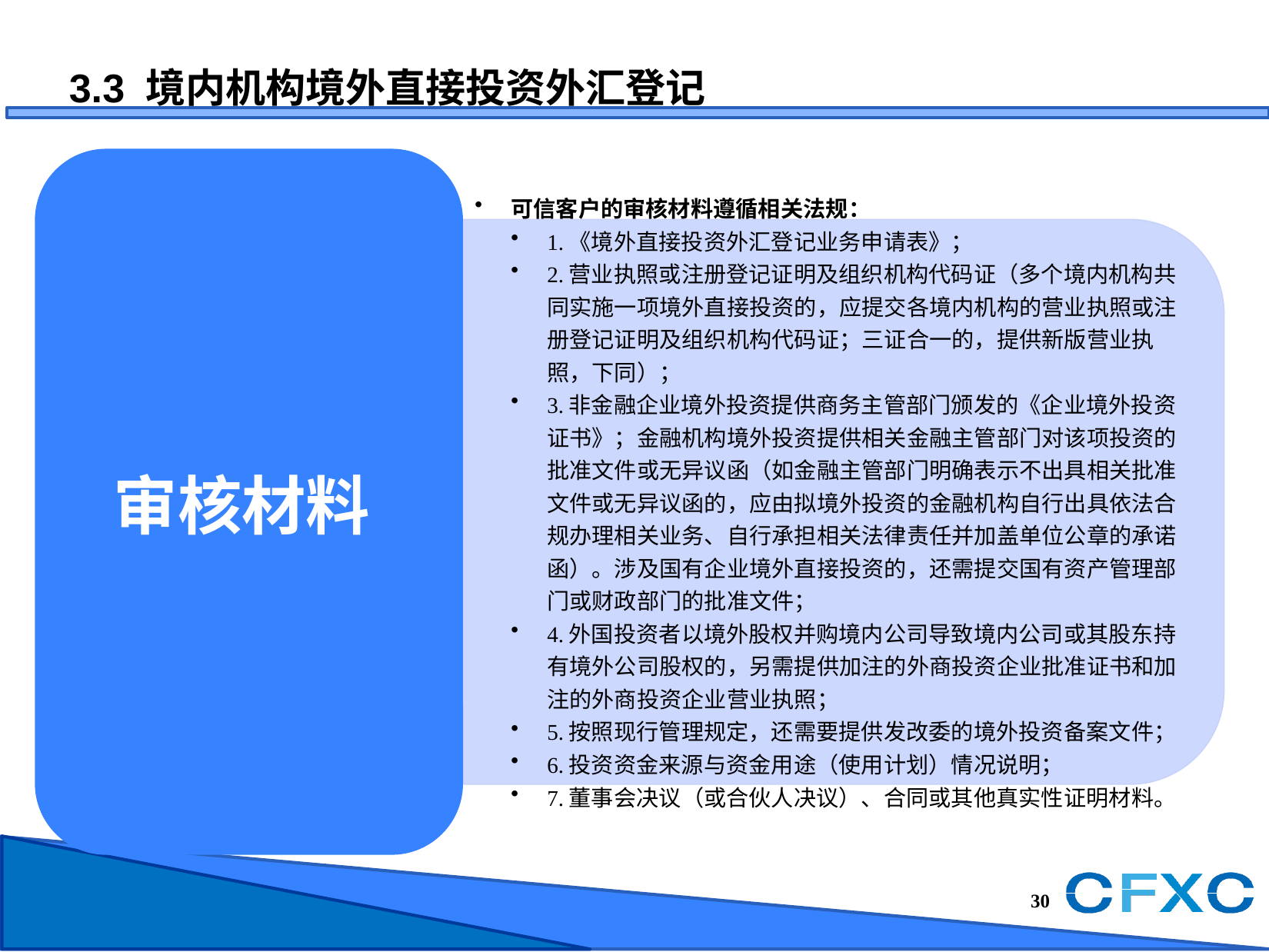

3.3 境内机构境外直接投资外汇登记
审核材料
可信客户的审核材料遵循相关法规：
1.《境外直接投资外汇登记业务申请表》；
2.营业执照或注册登记证明及组织机构代码证（多个境内机构共同实施一项境外直接投资的，应提交各境内机构的营业执照或注册登记证明及组织机构代码证；三证合一的，提供新版营业执照，下同）；
3.非金融企业境外投资提供商务主管部门颁发的《企业境外投资证书》；金融机构境外投资提供相关金融主管部门对该项投资的批准文件或无异议函（如金融主管部门明确表示不出具相关批准文件或无异议函的，应由拟境外投资的金融机构自行出具依法合规办理相关业务、自行承担相关法律责任并加盖单位公章的承诺函）。涉及国有企业境外直接投资的，还需提交国有资产管理部门或财政部门的批准文件；
4.外国投资者以境外股权并购境内公司导致境内公司或其股东持有境外公司股权的，另需提供加注的外商投资企业批准证书和加注的外商投资企业营业执照；
5.按照现行管理规定，还需要提供发改委的境外投资备案文件；
6.投资资金来源与资金用途（使用计划）情况说明；
7.董事会决议（或合伙人决议）、合同或其他真实性证明材料。
30